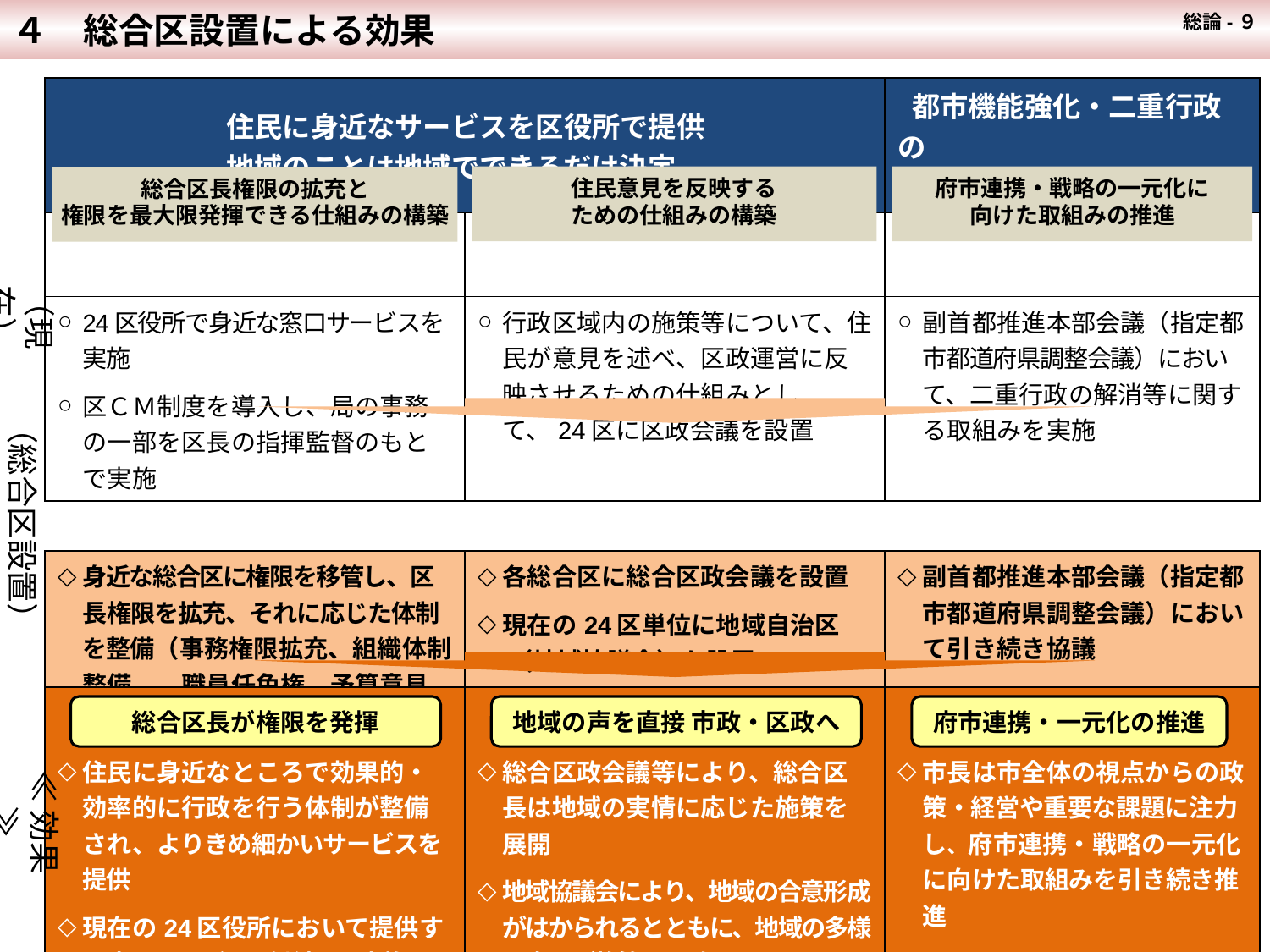

10
総合区設置による効果のイメージ
４　総合区設置による効果
 総論-９
| 住民に身近なサービスを区役所で提供 　　　　　　地域のことは地域でできるだけ決定 |  | 都市機能強化・二重行政の 解消等の取組みの推進 |
| --- | --- | --- |
|  |  |  |
| 24区役所で身近な窓口サービスを実施 区ＣＭ制度を導入し、局の事務の一部を区長の指揮監督のもとで実施 | 行政区域内の施策等について、住民が意見を述べ、区政運営に反映させるための仕組みとして、24区に区政会議を設置 | 副首都推進本部会議（指定都市都道府県調整会議）において、二重行政の解消等に関する取組みを実施 |
|  |  |  |
| 身近な総合区に権限を移管し、区長権限を拡充、それに応じた体制を整備（事務権限拡充、組織体制整備、　職員任免権、予算意見具申権） 現在の24区単位に地域自治区 　 （事務所）を設置 | 各総合区に総合区政会議を設置 現在の24区単位に地域自治区 　 （地域協議会）を設置 | 副首都推進本部会議（指定都市都道府県調整会議）において引き続き協議 |
住民意見を反映する
ための仕組みの構築
府市連携・戦略の一元化に
向けた取組みの推進
総合区長権限の拡充と
権限を最大限発揮できる仕組みの構築
（現在）
（総合区設置）

| 住民に身近なところで効果的・効率的に行政を行う体制が整備され、よりきめ細かいサービスを提供 現在の24区役所において提供する窓口サービスを継続して実施 | 総合区政会議等により、総合区長は地域の実情に応じた施策を展開 地域協議会により、地域の合意形成がはかられるとともに、地域の多様な意見が施策に反映 | 市長は市全体の視点からの政策・経営や重要な課題に注力し、府市連携・戦略の一元化に向けた取組みを引き続き推進 |
| --- | --- | --- |
総合区長が権限を発揮
地域の声を直接 市政・区政へ
府市連携・一元化の推進
≪効果≫